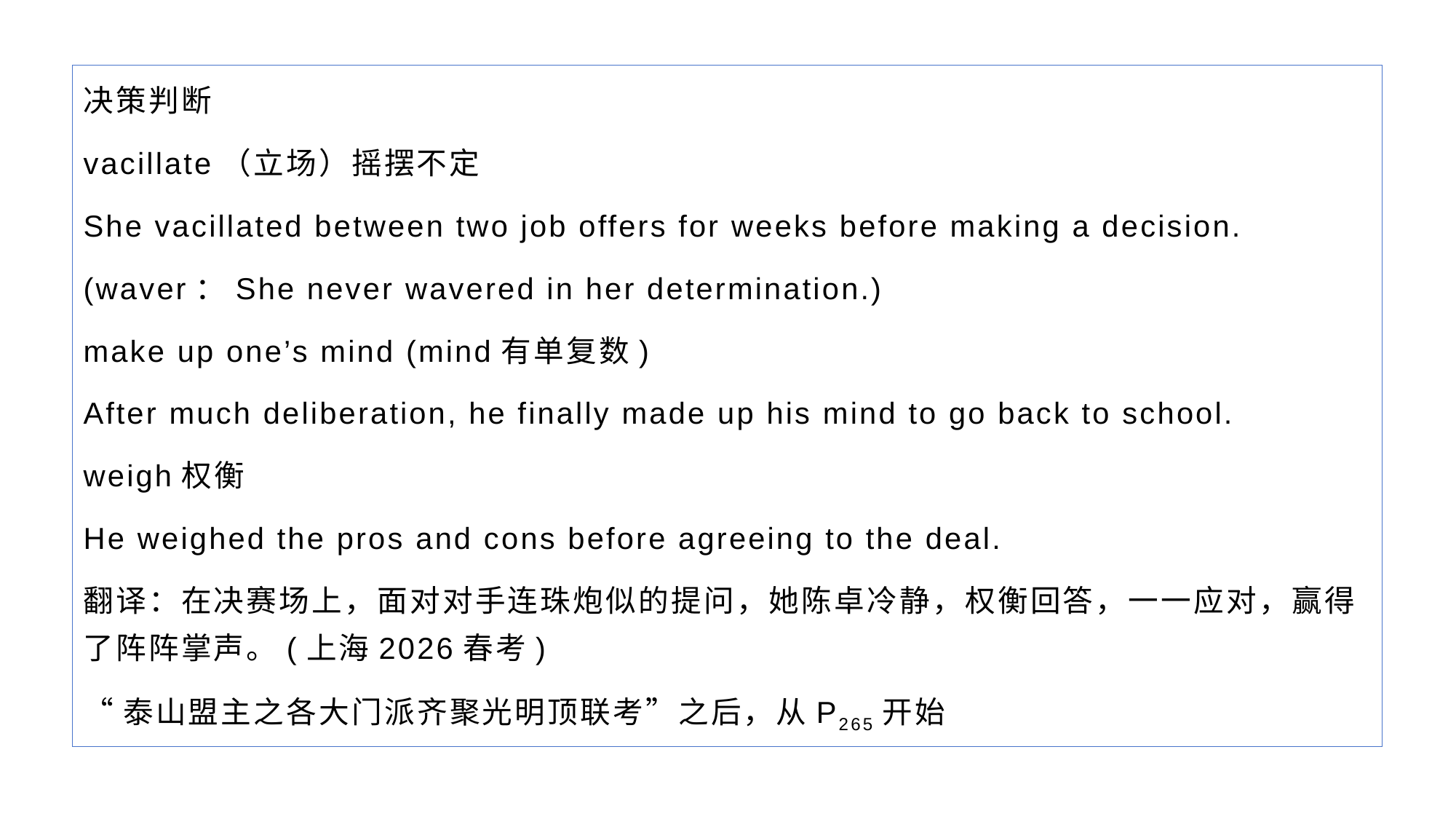

决策判断
vacillate（立场）摇摆不定
She vacillated between two job offers for weeks before making a decision.
(waver：She never wavered in her determination.)
make up one’s mind (mind有单复数)
After much deliberation, he finally made up his mind to go back to school.
weigh权衡
He weighed the pros and cons before agreeing to the deal.
翻译：在决赛场上，面对对手连珠炮似的提问，她陈卓冷静，权衡回答，一一应对，赢得了阵阵掌声。(上海2026春考)
“泰山盟主之各大门派齐聚光明顶联考”之后，从P265开始